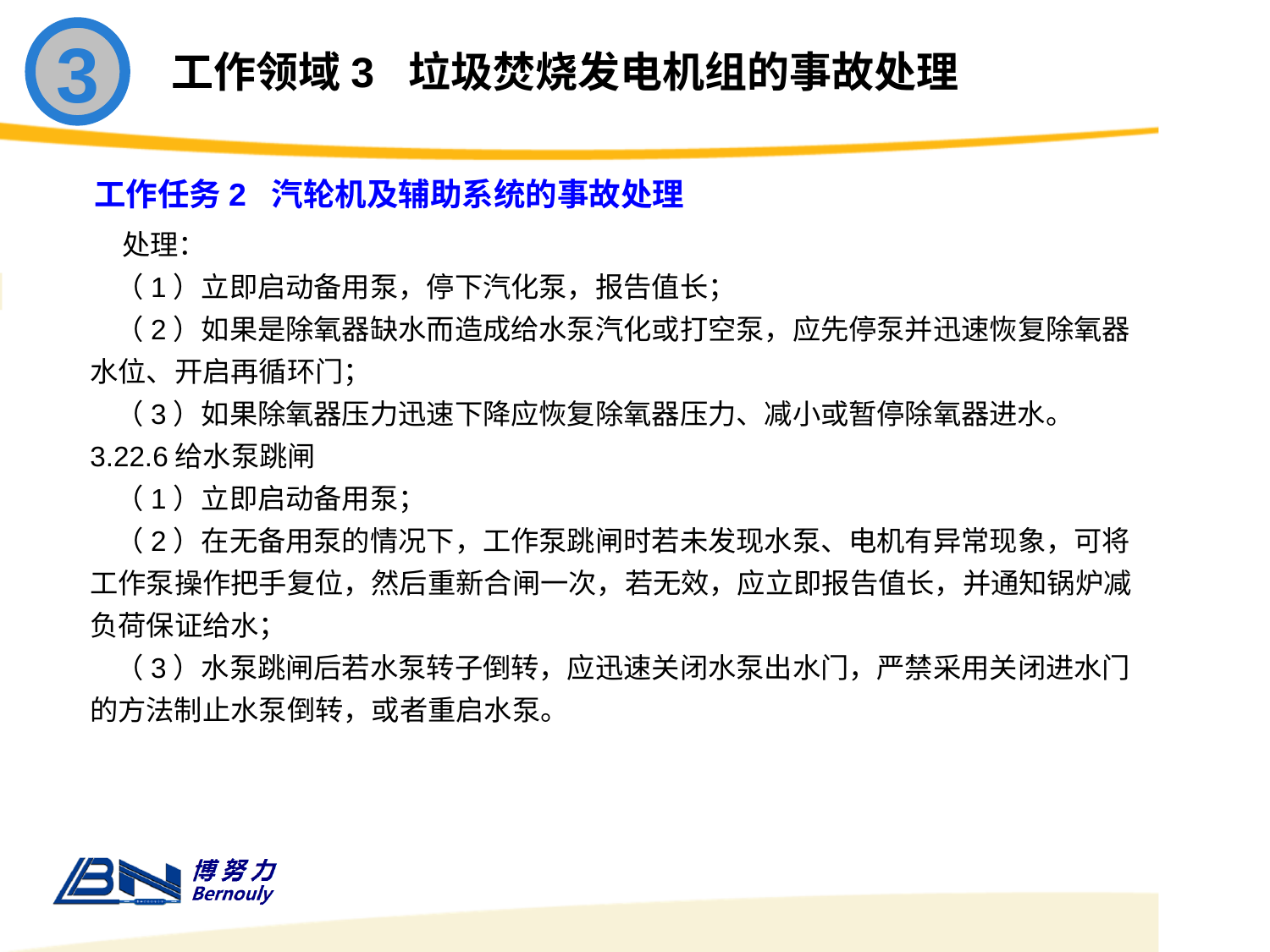

3
工作领域3  垃圾焚烧发电机组的事故处理
工作任务2  汽轮机及辅助系统的事故处理
    处理：
   （1）立即启动备用泵，停下汽化泵，报告值长；
   （2）如果是除氧器缺水而造成给水泵汽化或打空泵，应先停泵并迅速恢复除氧器水位、开启再循环门；
   （3）如果除氧器压力迅速下降应恢复除氧器压力、减小或暂停除氧器进水。
3.22.6给水泵跳闸
   （1）立即启动备用泵；
   （2）在无备用泵的情况下，工作泵跳闸时若未发现水泵、电机有异常现象，可将工作泵操作把手复位，然后重新合闸一次，若无效，应立即报告值长，并通知锅炉减负荷保证给水；
   （3）水泵跳闸后若水泵转子倒转，应迅速关闭水泵出水门，严禁采用关闭进水门的方法制止水泵倒转，或者重启水泵。